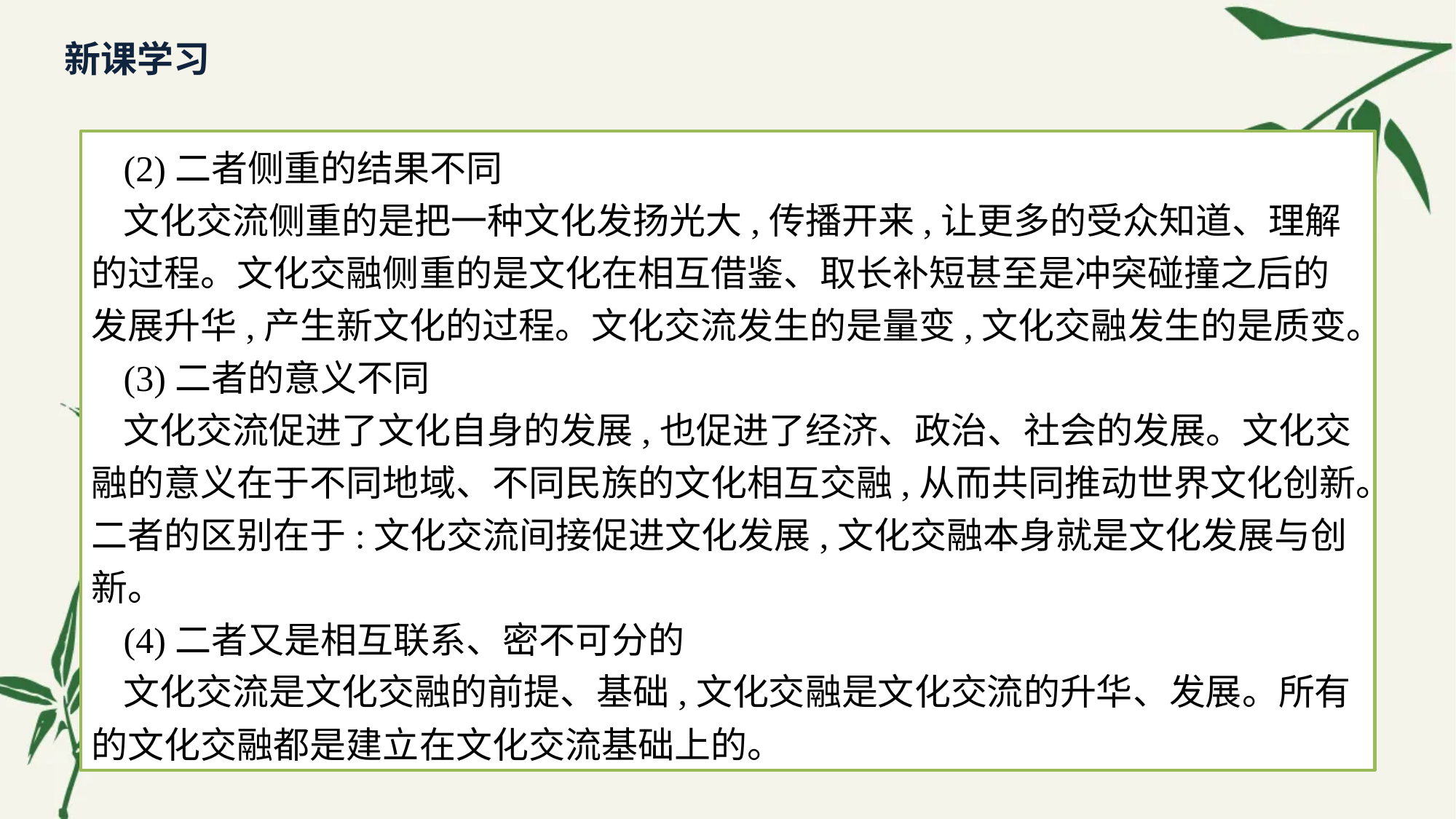

(2)二者侧重的结果不同
文化交流侧重的是把一种文化发扬光大,传播开来,让更多的受众知道、理解的过程。文化交融侧重的是文化在相互借鉴、取长补短甚至是冲突碰撞之后的发展升华,产生新文化的过程。文化交流发生的是量变,文化交融发生的是质变。
(3)二者的意义不同
文化交流促进了文化自身的发展,也促进了经济、政治、社会的发展。文化交融的意义在于不同地域、不同民族的文化相互交融,从而共同推动世界文化创新。二者的区别在于:文化交流间接促进文化发展,文化交融本身就是文化发展与创新。
(4)二者又是相互联系、密不可分的
文化交流是文化交融的前提、基础,文化交融是文化交流的升华、发展。所有的文化交融都是建立在文化交流基础上的。